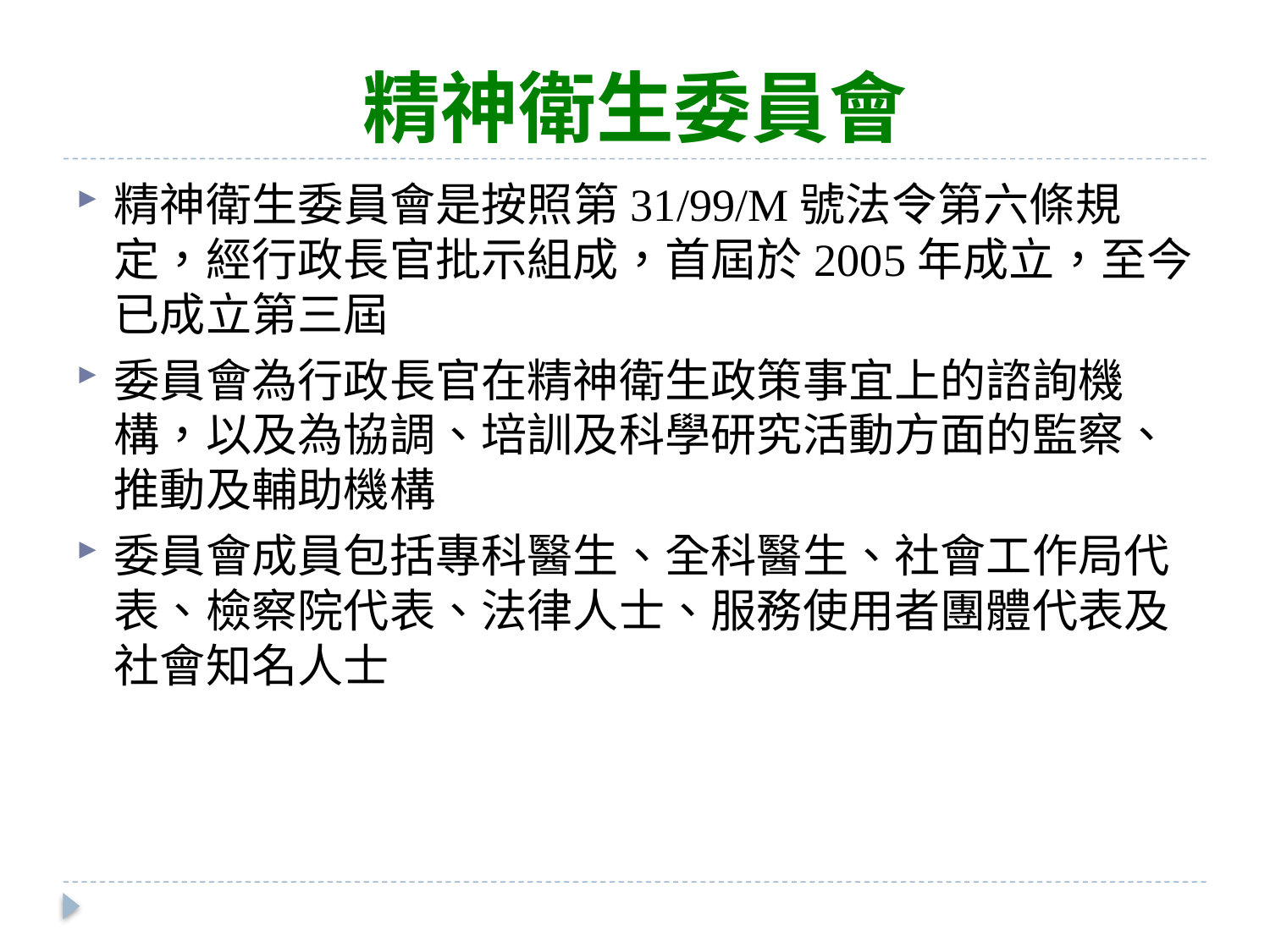

# 精神衛生委員會
精神衛生委員會是按照第31/99/M號法令第六條規定，經行政長官批示組成，首屆於2005年成立，至今已成立第三屆
委員會為行政長官在精神衛生政策事宜上的諮詢機構，以及為協調、培訓及科學研究活動方面的監察、推動及輔助機構
委員會成員包括專科醫生、全科醫生、社會工作局代表、檢察院代表、法律人士、服務使用者團體代表及社會知名人士